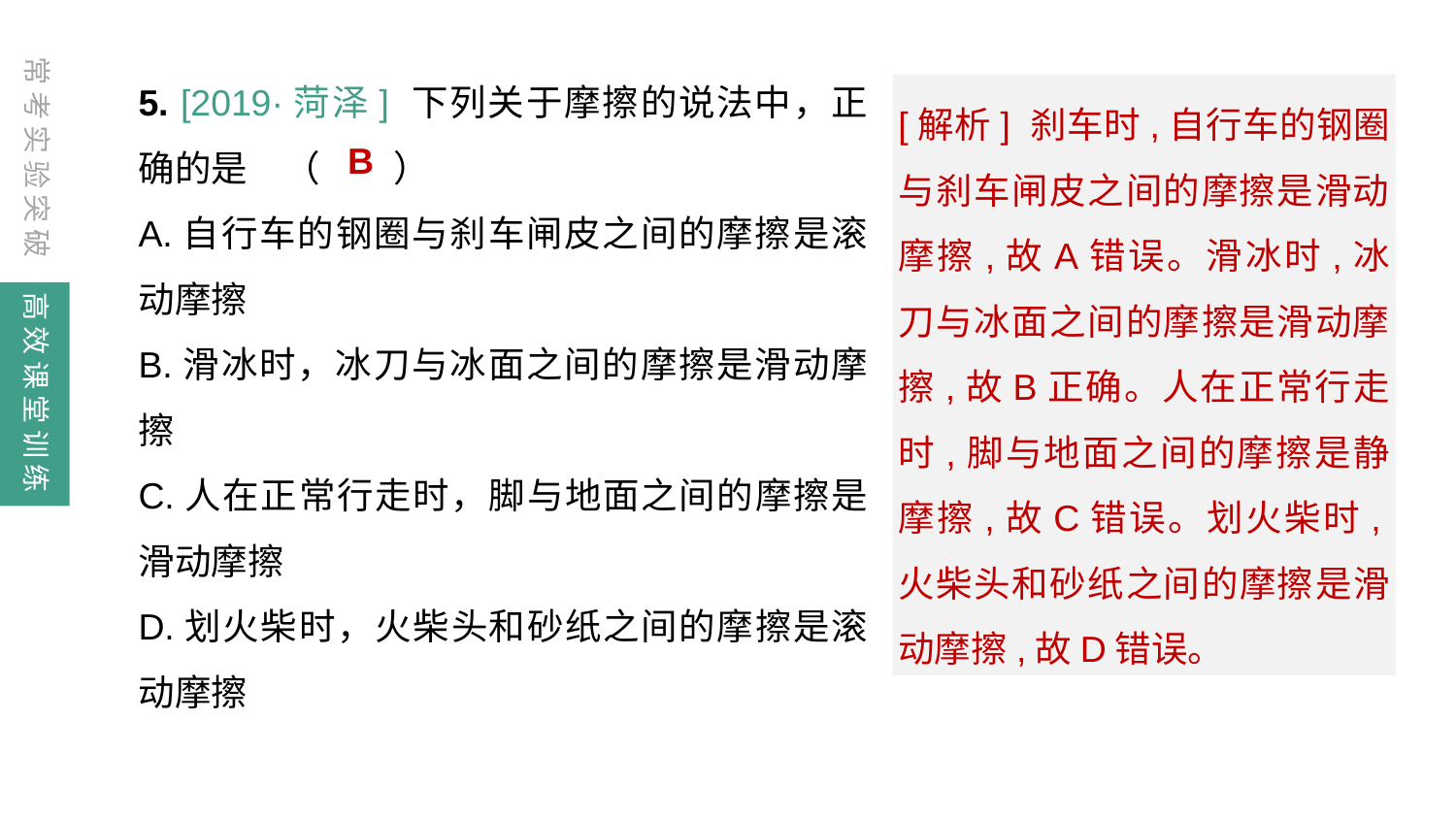

常考实验突破
5. [2019·菏泽] 下列关于摩擦的说法中，正确的是	（　　）
A.自行车的钢圈与刹车闸皮之间的摩擦是滚动摩擦
B.滑冰时，冰刀与冰面之间的摩擦是滑动摩擦
C.人在正常行走时，脚与地面之间的摩擦是滑动摩擦
D.划火柴时，火柴头和砂纸之间的摩擦是滚动摩擦
[解析] 刹车时,自行车的钢圈与刹车闸皮之间的摩擦是滑动摩擦,故A错误。滑冰时,冰刀与冰面之间的摩擦是滑动摩擦,故B正确。人在正常行走时,脚与地面之间的摩擦是静摩擦,故C错误。划火柴时,火柴头和砂纸之间的摩擦是滑动摩擦,故D错误。
B
高效课堂训练